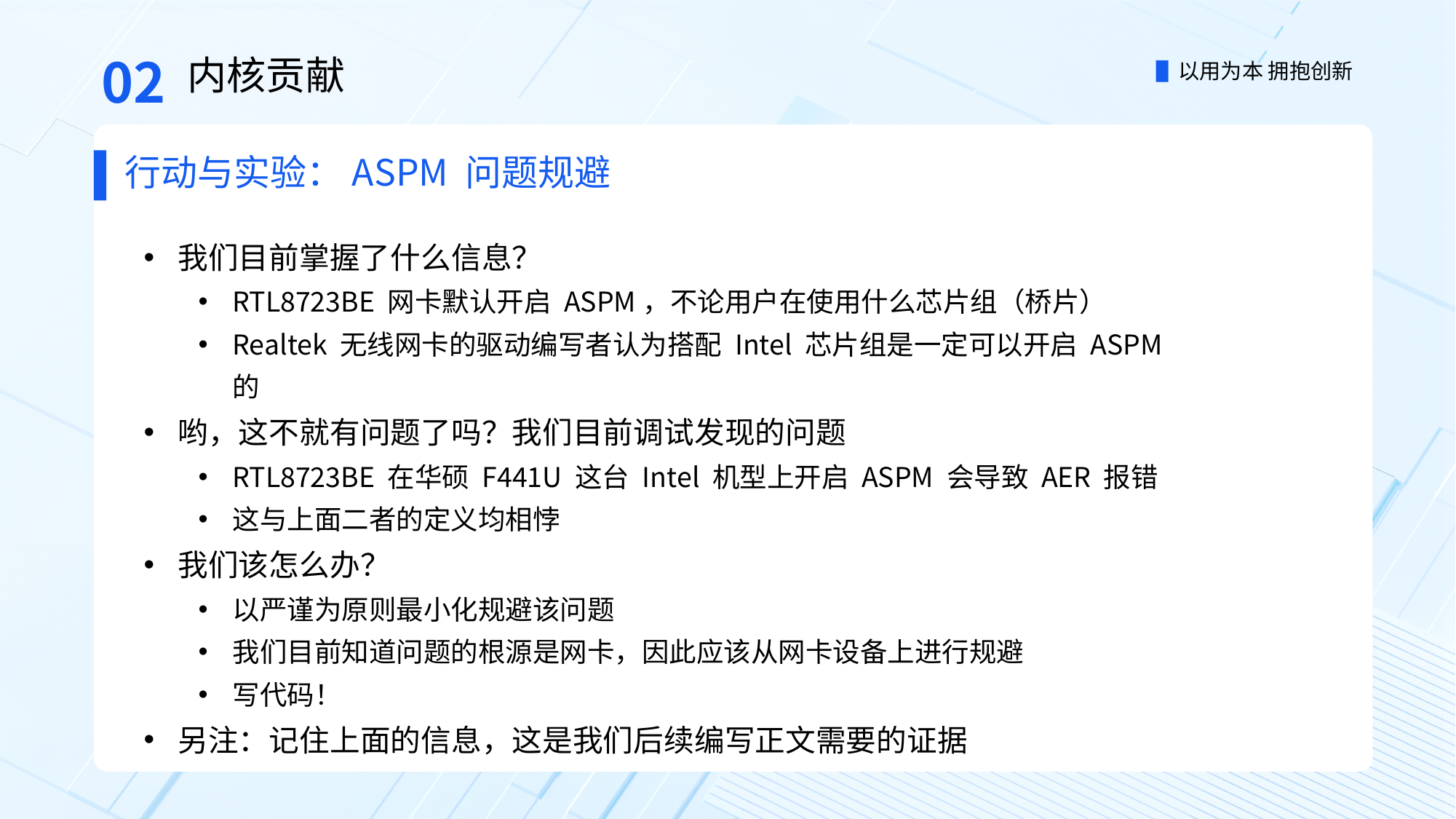

02
内核贡献
行动与实验：ASPM 问题规避
我们目前掌握了什么信息？
RTL8723BE 网卡默认开启 ASPM，不论用户在使用什么芯片组（桥片）
Realtek 无线网卡的驱动编写者认为搭配 Intel 芯片组是一定可以开启 ASPM 的
哟，这不就有问题了吗？我们目前调试发现的问题
RTL8723BE 在华硕 F441U 这台 Intel 机型上开启 ASPM 会导致 AER 报错
这与上面二者的定义均相悖
我们该怎么办？
以严谨为原则最小化规避该问题
我们目前知道问题的根源是网卡，因此应该从网卡设备上进行规避
写代码！
另注：记住上面的信息，这是我们后续编写正文需要的证据